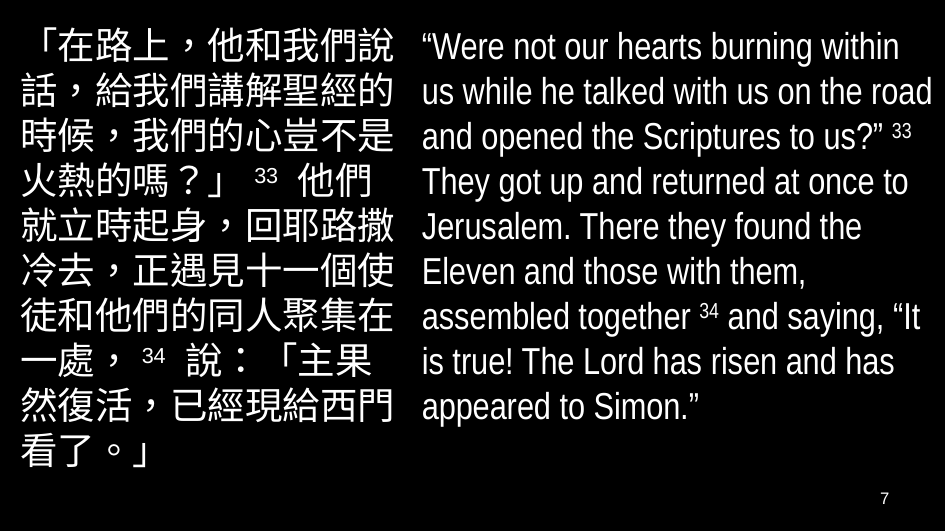

「在路上，他和我們說話，給我們講解聖經的時候，我們的心豈不是火熱的嗎？」33 他們就立時起身，回耶路撒冷去，正遇見十一個使徒和他們的同人聚集在一處，34 說：「主果然復活，已經現給西門看了。」
“Were not our hearts burning within us while he talked with us on the road and opened the Scriptures to us?” 33 They got up and returned at once to Jerusalem. There they found the Eleven and those with them, assembled together 34 and saying, “It is true! The Lord has risen and has appeared to Simon.”

7